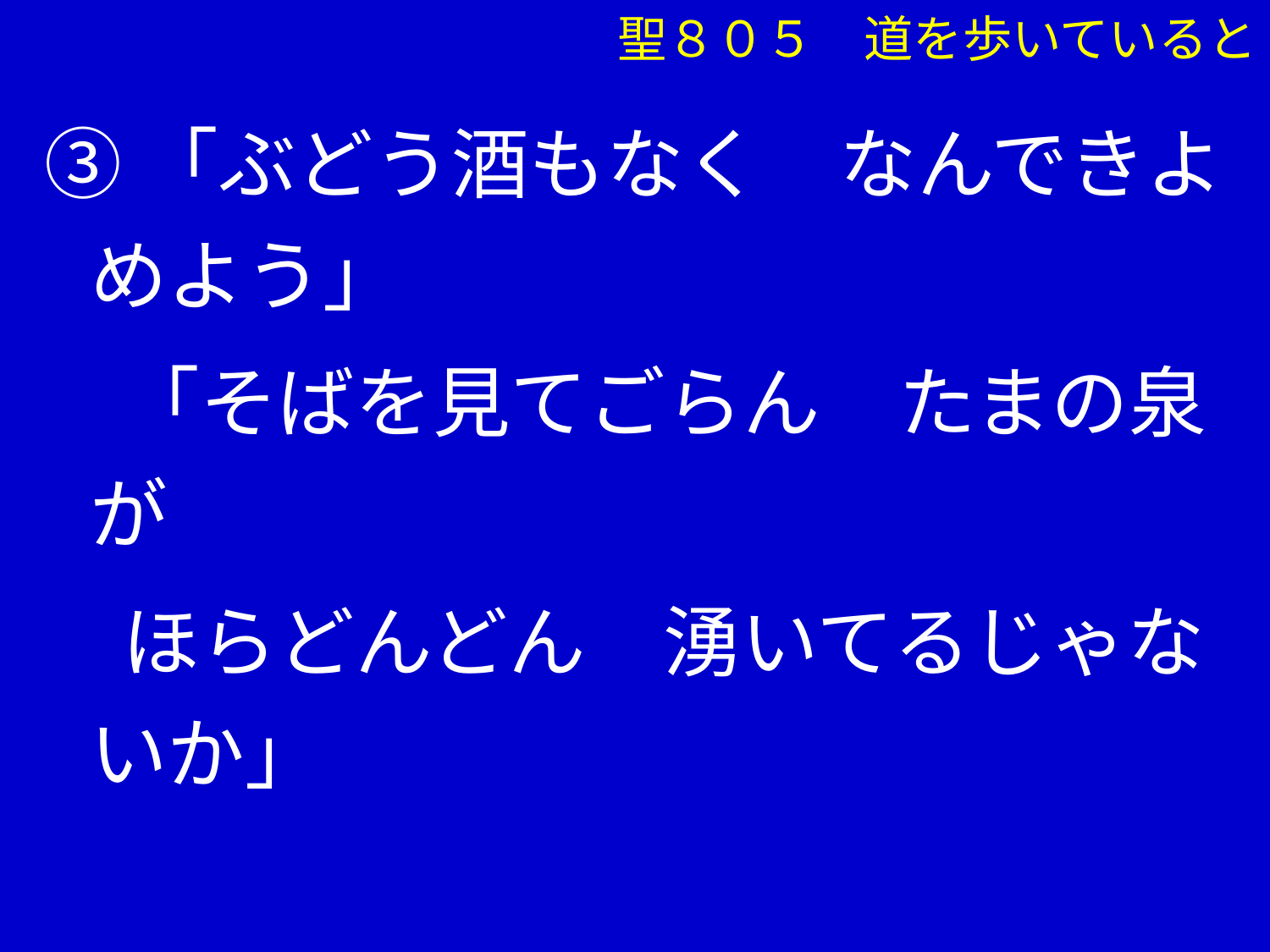

聖８０５　道を歩いていると
③「ぶどう酒もなく　なんできよめよう」
　「そばを見てごらん　たまの泉が
　ほらどんどん　湧いてるじゃないか」